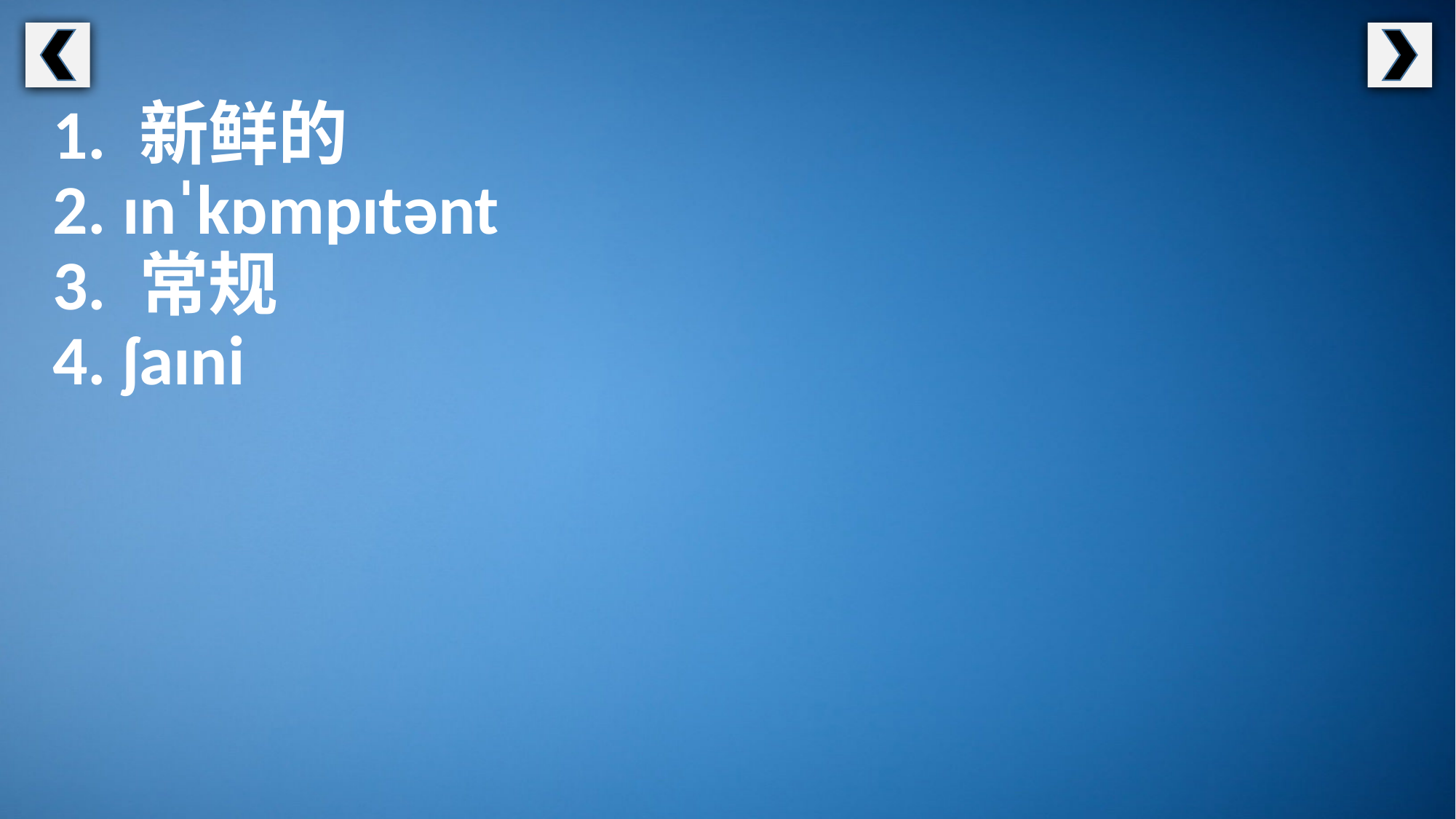

1. 新鲜的
2. ɪnˈkɒmpɪtənt
3. 常规
4. ʃaɪni